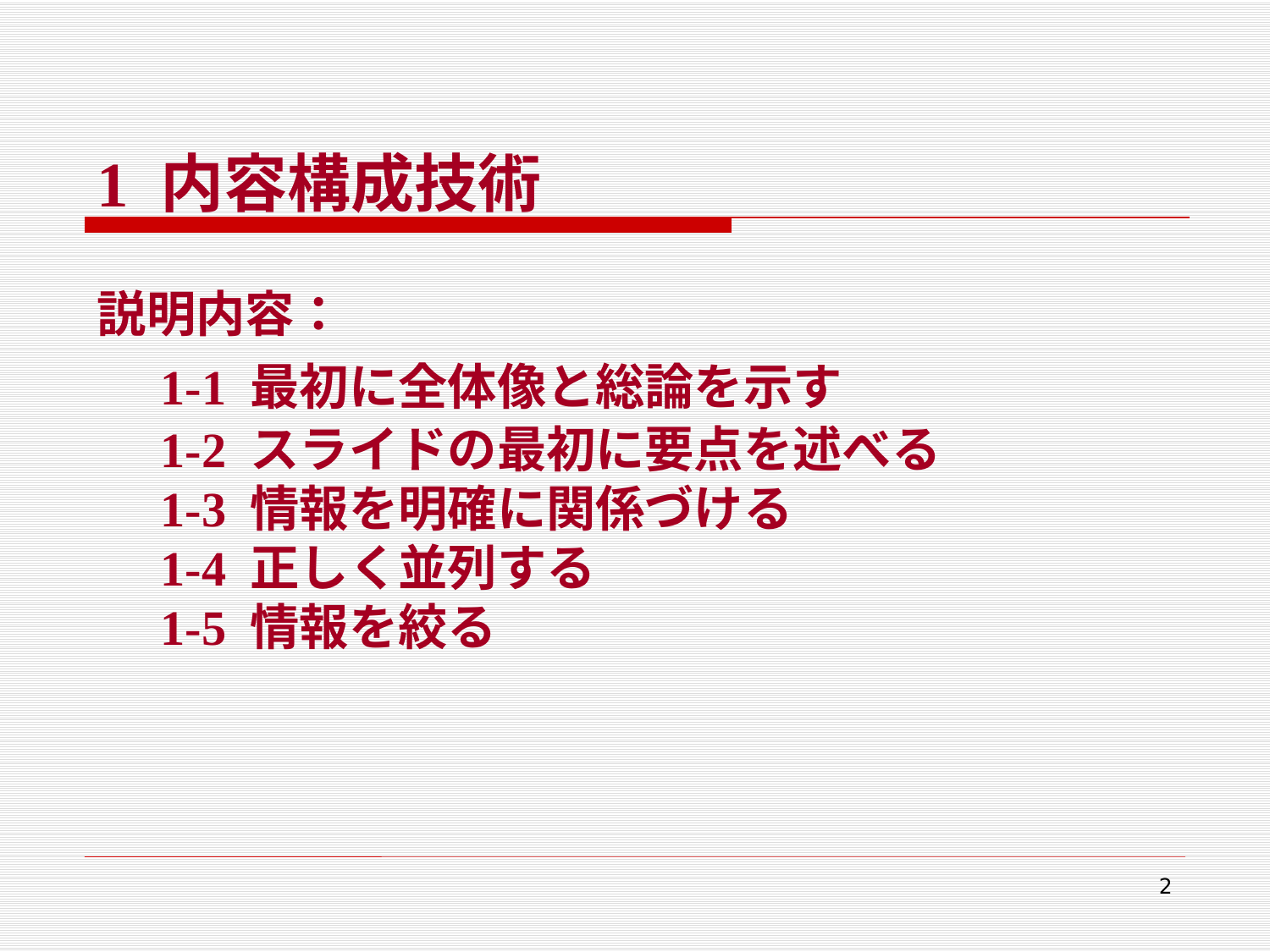

1 内容構成技術
説明内容：
	1-1 最初に全体像と総論を示す
	1-2 スライドの最初に要点を述べる
	1-3 情報を明確に関係づける
	1-4 正しく並列する
	1-5 情報を絞る
2